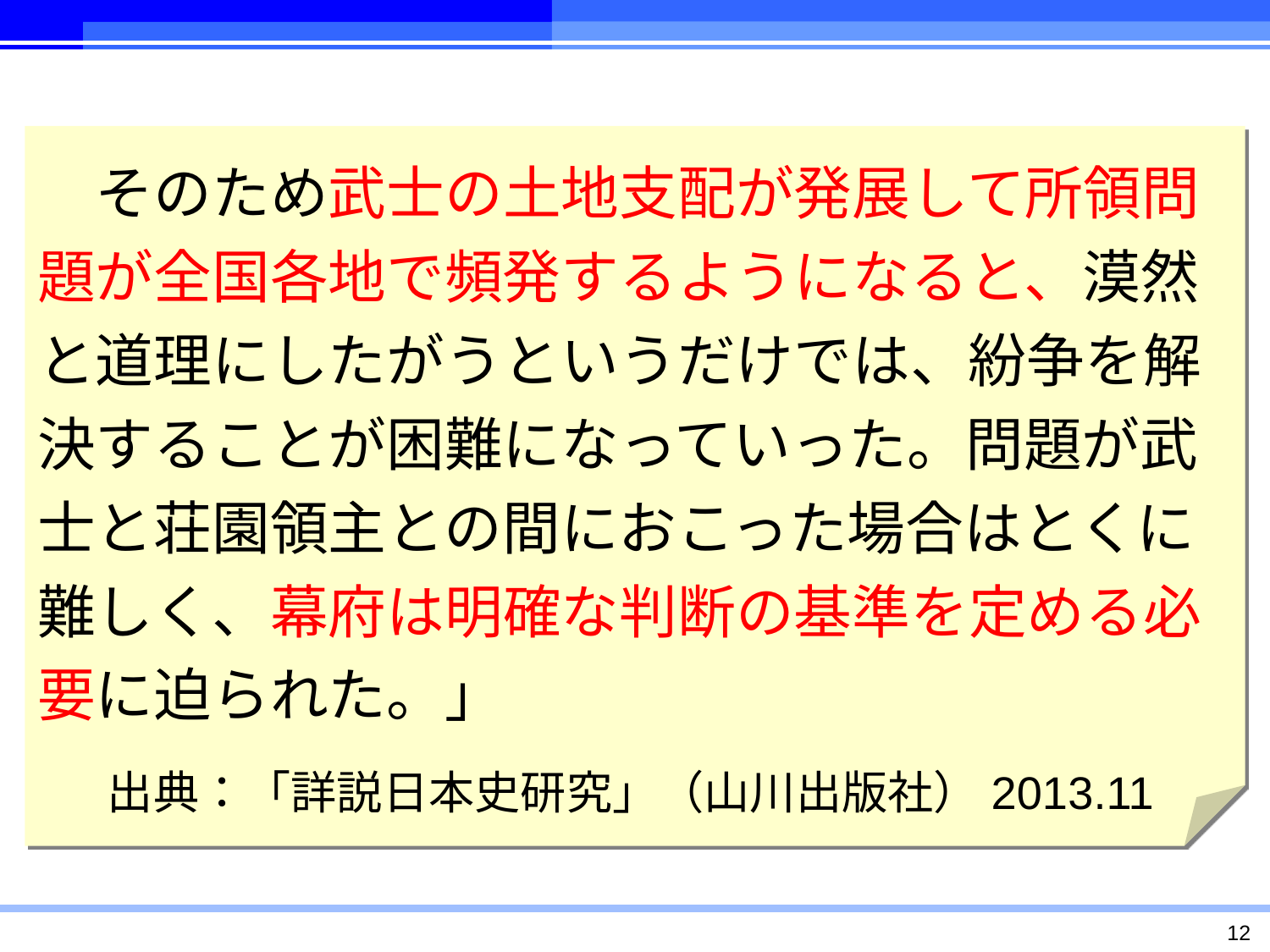

そのため武士の土地支配が発展して所領問題が全国各地で頻発するようになると、漠然と道理にしたがうというだけでは、紛争を解決することが困難になっていった。問題が武士と荘園領主との間におこった場合はとくに難しく、幕府は明確な判断の基準を定める必要に迫られた。」
出典：「詳説日本史研究」（山川出版社）2013.11
12